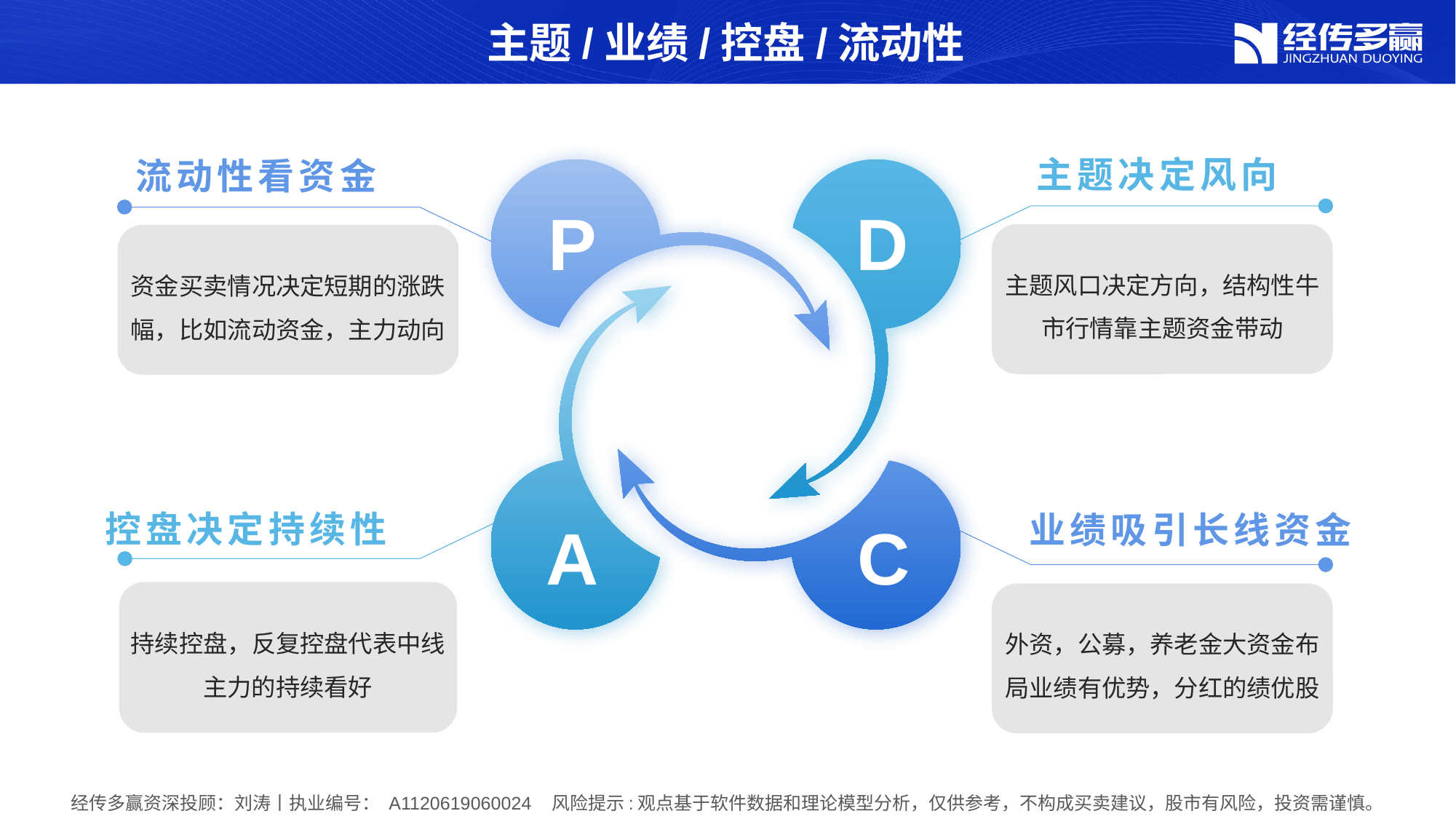

主题/业绩/控盘/流动性
主题决定风向
流动性看资金

P
D

主题风口决定方向，结构性牛市行情靠主题资金带动
资金买卖情况决定短期的涨跌幅，比如流动资金，主力动向

控盘决定持续性
A
C
业绩吸引长线资金

持续控盘，反复控盘代表中线主力的持续看好
外资，公募，养老金大资金布局业绩有优势，分红的绩优股